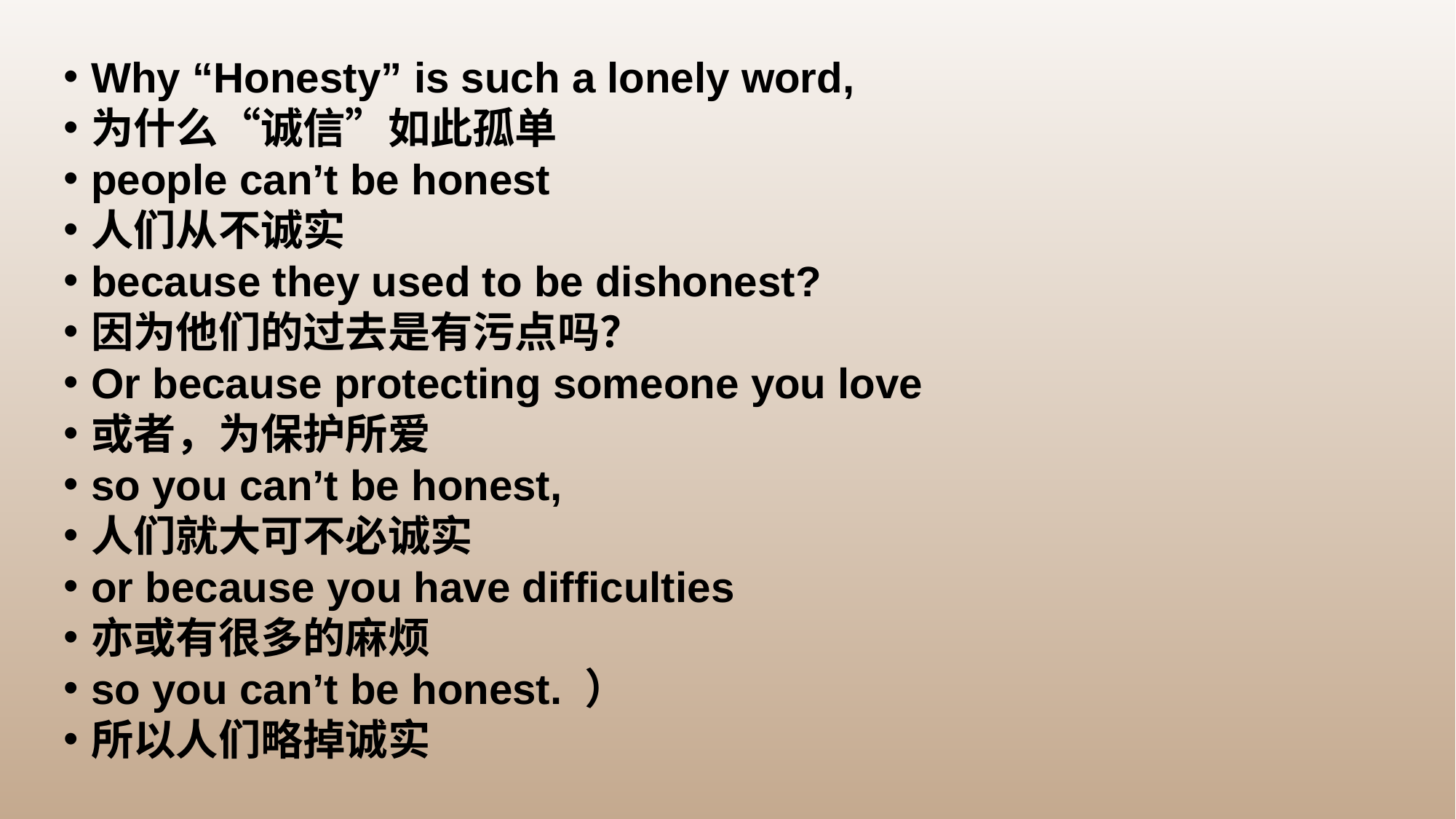

Why “Honesty” is such a lonely word,
为什么“诚信”如此孤单
people can’t be honest
人们从不诚实
because they used to be dishonest?
因为他们的过去是有污点吗？
Or because protecting someone you love
或者，为保护所爱
so you can’t be honest,
人们就大可不必诚实
or because you have difficulties
亦或有很多的麻烦
so you can’t be honest. ）
所以人们略掉诚实